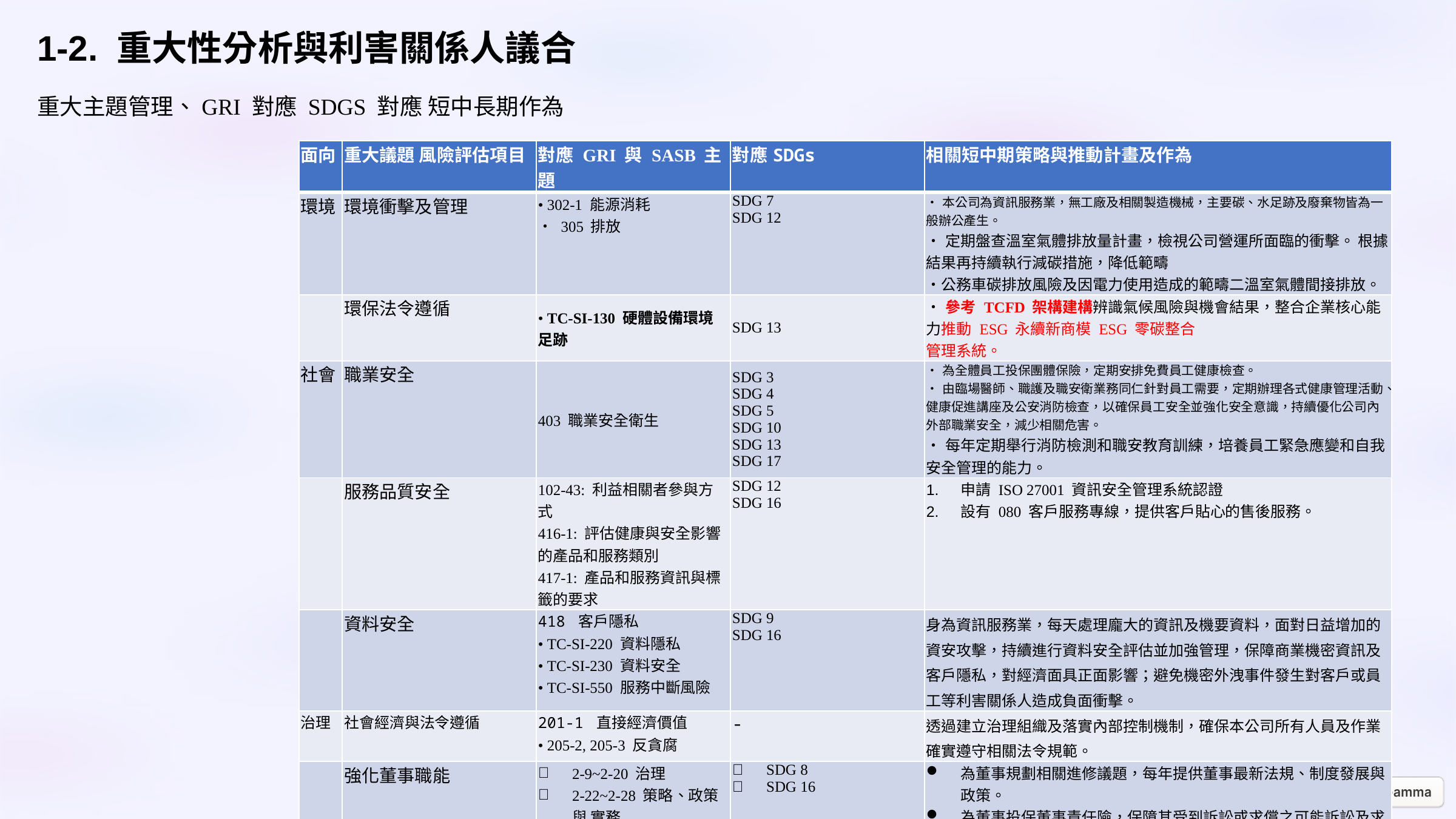

1-2. 重大性分析與利害關係人議合

重大主題管理、GRI 對應 SDGS 對應 短中長期作為
| 面向 | 重大議題 風險評估項目 | 對應 GRI 與 SASB 主題 | 對應SDGs | 相關短中期策略與推動計畫及作為 |
| --- | --- | --- | --- | --- |
| 環境 | 環境衝擊及管理 | • 302-1 能源消耗 • 305 排放 | SDG 7 SDG 12 | •本公司為資訊服務業，無工廠及相關製造機械，主要碳、水足跡及廢棄物皆為一般辦公產生。 •定期盤查溫室氣體排放量計畫，檢視公司營運所面臨的衝擊。 根據結果再持續執行減碳措施，降低範疇 •公務車碳排放風險及因電力使用造成的範疇二溫室氣體間接排放。 |
|  | 環保法令遵循 | • TC-SI-130 硬體設備環境 足跡 | SDG 13 | •參考 TCFD 架構建構辨識氣候風險與機會結果，整合企業核心能力推動 ESG 永續新商模 ESG 零碳整合 管理系統。 |
| 社會 | 職業安全 | 403 職業安全衛生 | SDG 3 SDG 4 SDG 5 SDG 10 SDG 13 SDG 17 | •為全體員工投保團體保險，定期安排免費員工健康檢查。 •由臨場醫師、職護及職安衛業務同仁針對員工需要，定期辦理各式健康管理活動、健康促進講座及公安消防檢查，以確保員工安全並強化安全意識，持續優化公司內外部職業安全，減少相關危害。 •每年定期舉行消防檢測和職安教育訓練，培養員工緊急應變和自我安全管理的能力。 |
|  | 服務品質安全 | 102-43: 利益相關者參與方式 416-1: 評估健康與安全影響的產品和服務類別 417-1: 產品和服務資訊與標籤的要求 | SDG 12 SDG 16 | 申請 ISO 27001 資訊安全管理系統認證 設有 080 客戶服務專線，提供客戶貼心的售後服務。 |
|  | 資料安全 | 418 客戶隱私  • TC-SI-220 資料隱私  • TC-SI-230 資料安全  • TC-SI-550 服務中斷風險 | SDG 9 SDG 16 | 身為資訊服務業，每天處理龐大的資訊及機要資料，面對日益增加的資安攻擊，持續進行資料安全評估並加強管理，保障商業機密資訊及客戶隱私，對經濟面具正面影響；避免機密外洩事件發生對客戶或員工等利害關係人造成負面衝擊。 |
| 治理 | 社會經濟與法令遵循 | 201-1 直接經濟價值 • 205-2, 205-3 反貪腐 | - | 透過建立治理組織及落實內部控制機制，確保本公司所有人員及作業確實遵守相關法令規範。 |
|  | 強化董事職能 | 2-9~2-20 治理 2-22~2-28 策略、政策與 實務 | SDG 8 SDG 16 | 為董事規劃相關進修議題，每年提供董事最新法規、制度發展與政策。 為董事投保董事責任險，保障其受到訴訟或求償之可能訴訟及求償風險，並有助於強化公司治理 |
|  | 利害關係人溝通 | 102 一般批露 401 勞雇關係 | SDG 8 SDG 16 | 關心利害關係人在意的重要議題，避免與本公司立場不同，引起經營或訴訟風險。 透過各種溝通管道互相理解，減少衝突。 |